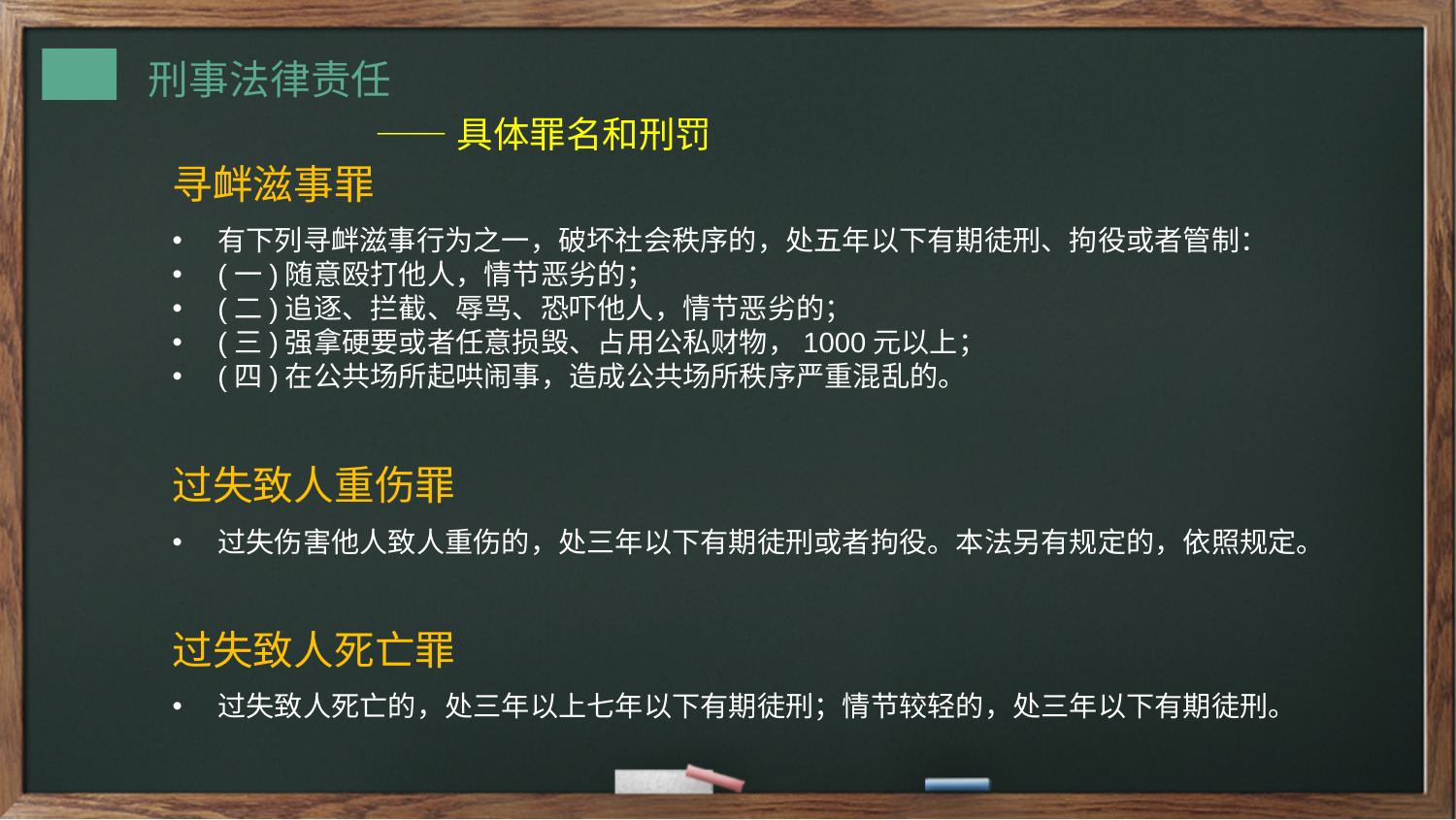

——具体罪名和刑罚
寻衅滋事罪
有下列寻衅滋事行为之一，破坏社会秩序的，处五年以下有期徒刑、拘役或者管制：
(一)随意殴打他人，情节恶劣的；
(二)追逐、拦截、辱骂、恐吓他人，情节恶劣的；
(三)强拿硬要或者任意损毁、占用公私财物，1000元以上；
(四)在公共场所起哄闹事，造成公共场所秩序严重混乱的。
过失致人重伤罪
过失伤害他人致人重伤的，处三年以下有期徒刑或者拘役。本法另有规定的，依照规定。
过失致人死亡罪
过失致人死亡的，处三年以上七年以下有期徒刑；情节较轻的，处三年以下有期徒刑。